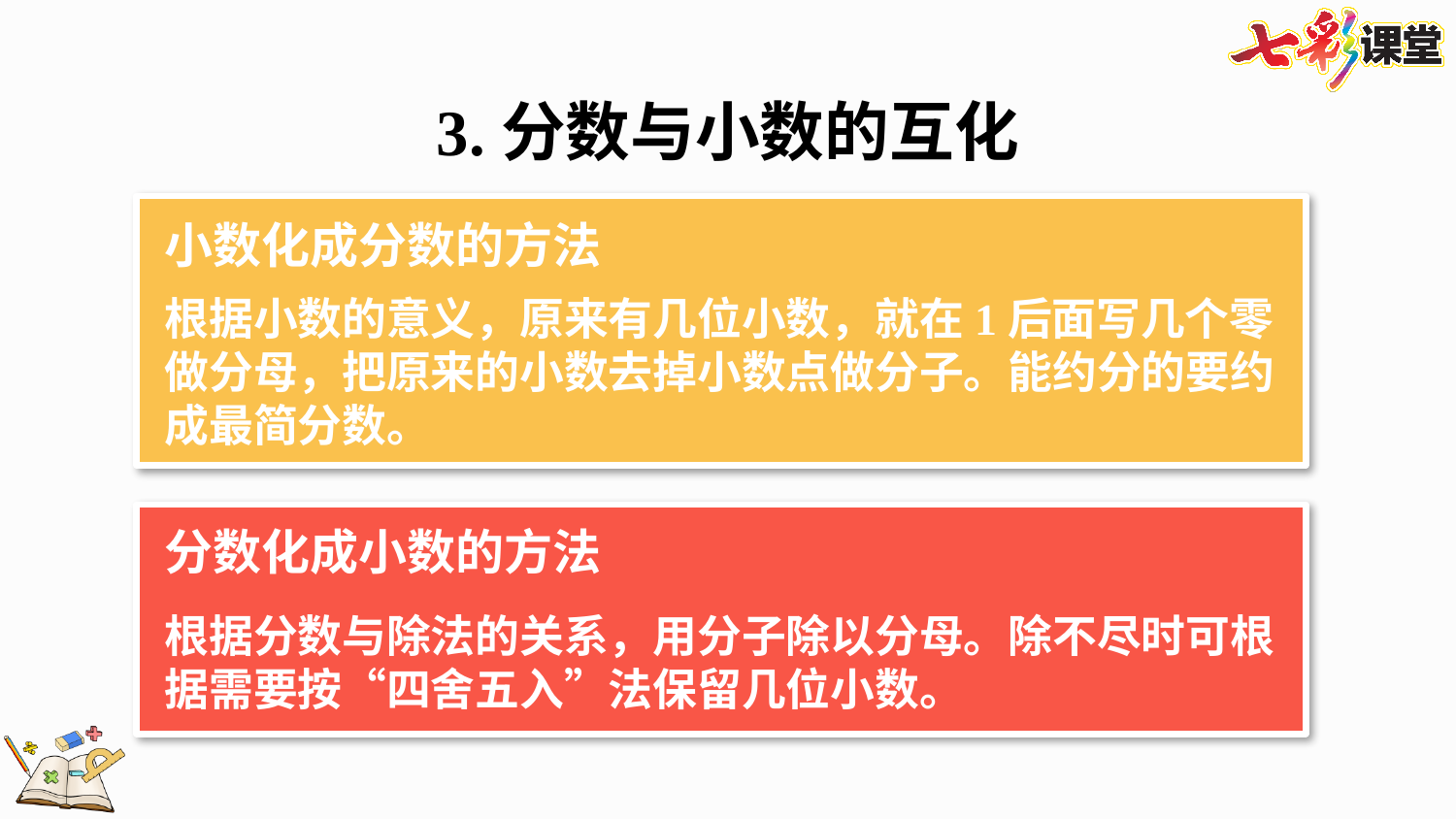

3.分数与小数的互化

小数化成分数的方法
根据小数的意义，原来有几位小数，就在1后面写几个零做分母，把原来的小数去掉小数点做分子。能约分的要约成最简分数。

分数化成小数的方法
根据分数与除法的关系，用分子除以分母。除不尽时可根据需要按“四舍五入”法保留几位小数。